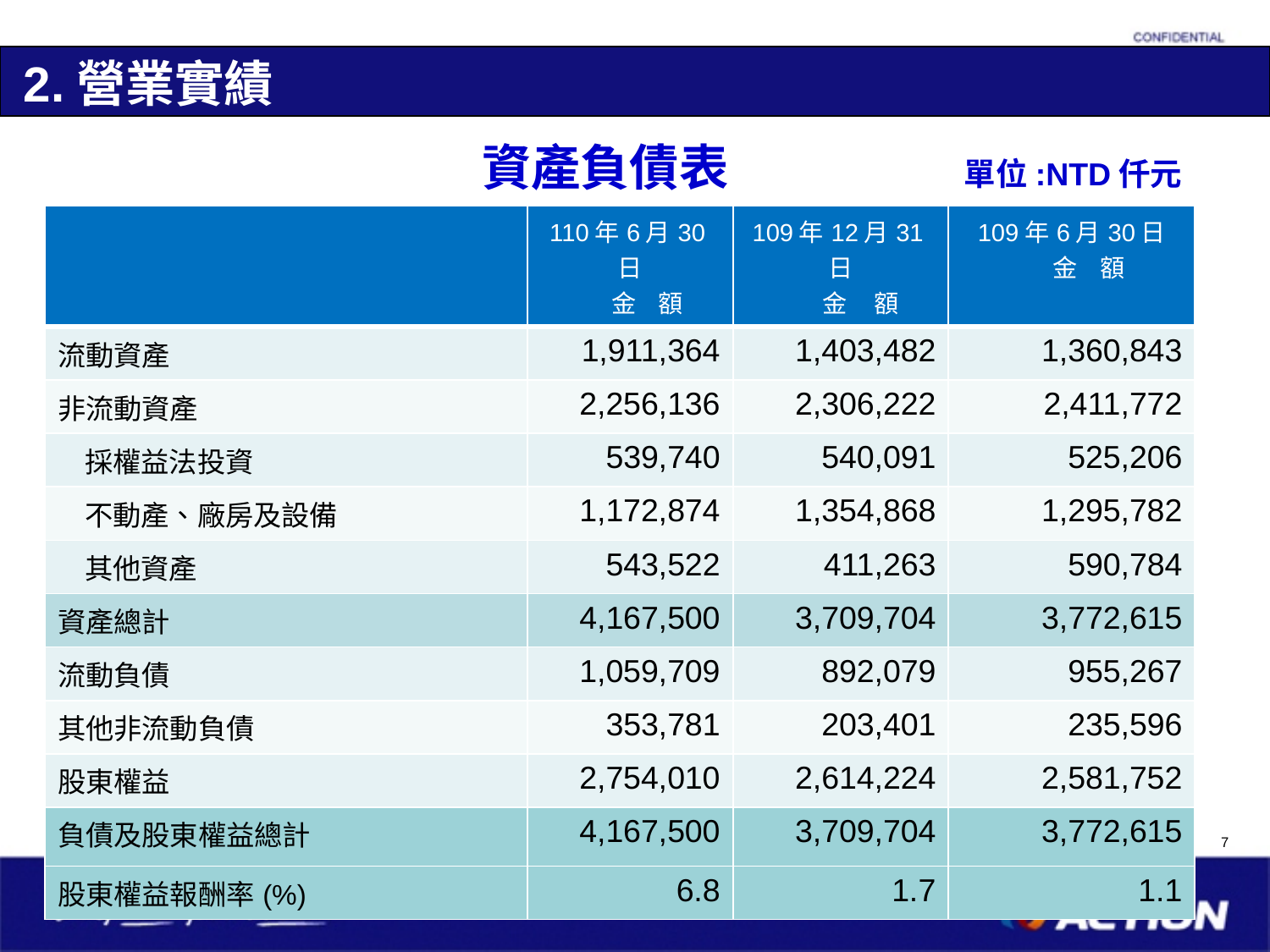

2.營業實績

# 資產負債表                     單位:NTD仟元
|  | 110年6月30日 金 額 | 109年12月31日 金 額 | 109年6月30日 金 額 |
| --- | --- | --- | --- |
| 流動資產 | 1,911,364 | 1,403,482 | 1,360,843 |
| 非流動資產 | 2,256,136 | 2,306,222 | 2,411,772 |
| 採權益法投資 | 539,740 | 540,091 | 525,206 |
| 不動產、廠房及設備 | 1,172,874 | 1,354,868 | 1,295,782 |
| 其他資產 | 543,522 | 411,263 | 590,784 |
| 資產總計 | 4,167,500 | 3,709,704 | 3,772,615 |
| 流動負債 | 1,059,709 | 892,079 | 955,267 |
| 其他非流動負債 | 353,781 | 203,401 | 235,596 |
| 股東權益 | 2,754,010 | 2,614,224 | 2,581,752 |
| 負債及股東權益總計 | 4,167,500 | 3,709,704 | 3,772,615 |
| 股東權益報酬率(%) | 6.8 | 1.7 | 1.1 |
7